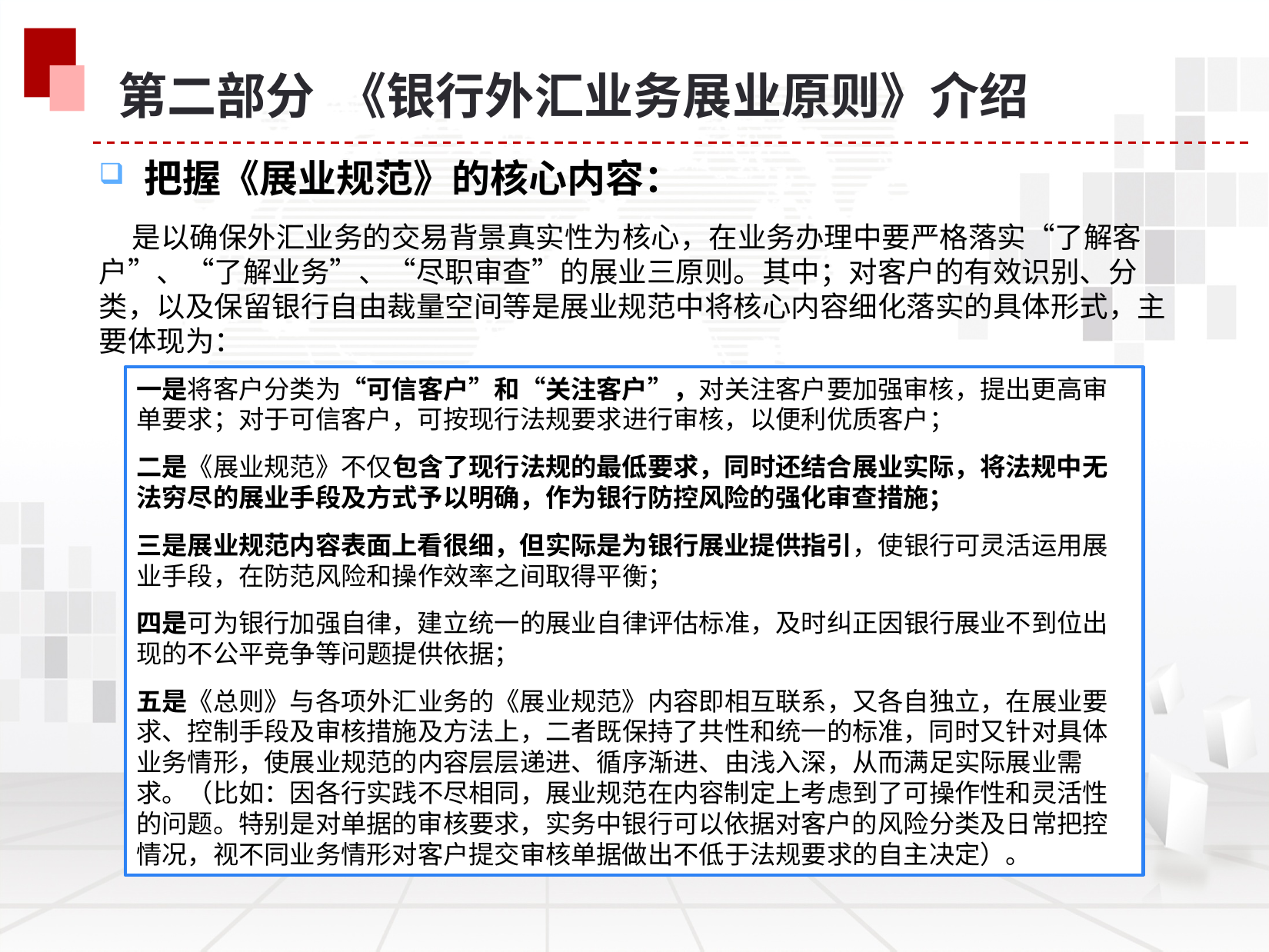

第二部分  《银行外汇业务展业原则》介绍
 把握《展业规范》的核心内容：
    是以确保外汇业务的交易背景真实性为核心，在业务办理中要严格落实“了解客户”、“了解业务”、“尽职审查”的展业三原则。其中；对客户的有效识别、分类，以及保留银行自由裁量空间等是展业规范中将核心内容细化落实的具体形式，主要体现为：
一是将客户分类为“可信客户”和“关注客户”，对关注客户要加强审核，提出更高审单要求；对于可信客户，可按现行法规要求进行审核，以便利优质客户；
二是《展业规范》不仅包含了现行法规的最低要求，同时还结合展业实际，将法规中无法穷尽的展业手段及方式予以明确，作为银行防控风险的强化审查措施；
三是展业规范内容表面上看很细，但实际是为银行展业提供指引，使银行可灵活运用展业手段，在防范风险和操作效率之间取得平衡；
四是可为银行加强自律，建立统一的展业自律评估标准，及时纠正因银行展业不到位出现的不公平竞争等问题提供依据；
五是《总则》与各项外汇业务的《展业规范》内容即相互联系，又各自独立，在展业要求、控制手段及审核措施及方法上，二者既保持了共性和统一的标准，同时又针对具体业务情形，使展业规范的内容层层递进、循序渐进、由浅入深，从而满足实际展业需求。（比如：因各行实践不尽相同，展业规范在内容制定上考虑到了可操作性和灵活性的问题。特别是对单据的审核要求，实务中银行可以依据对客户的风险分类及日常把控情况，视不同业务情形对客户提交审核单据做出不低于法规要求的自主决定）。